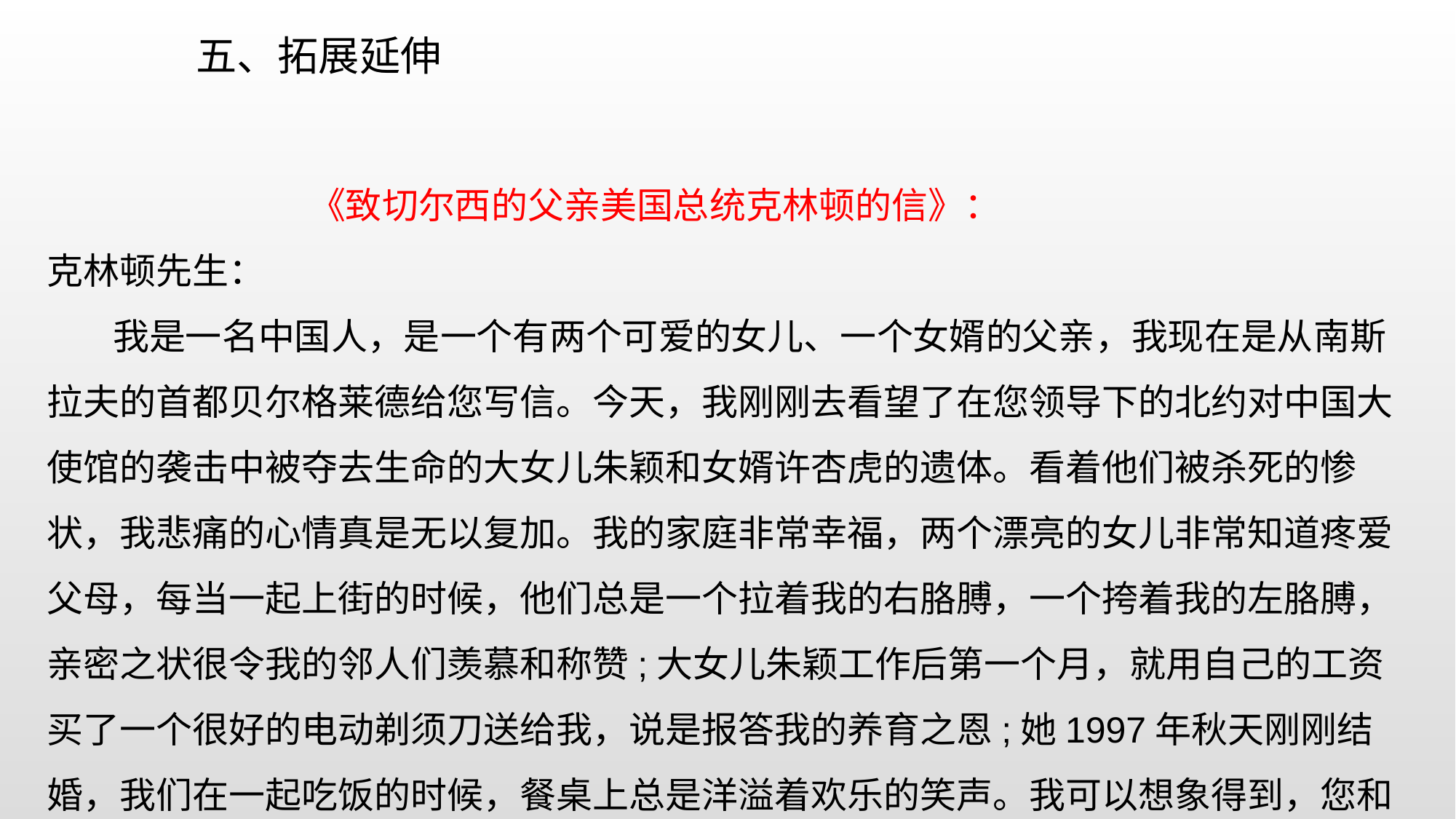

五、拓展延伸

                               《致切尔西的父亲美国总统克林顿的信》：
克林顿先生：
       我是一名中国人，是一个有两个可爱的女儿、一个女婿的父亲，我现在是从南斯拉夫的首都贝尔格莱德给您写信。今天，我刚刚去看望了在您领导下的北约对中国大使馆的袭击中被夺去生命的大女儿朱颖和女婿许杏虎的遗体。看着他们被杀死的惨状，我悲痛的心情真是无以复加。我的家庭非常幸福，两个漂亮的女儿非常知道疼爱父母，每当一起上街的时候，他们总是一个拉着我的右胳膊，一个挎着我的左胳膊，亲密之状很令我的邻人们羡慕和称赞;大女儿朱颖工作后第一个月，就用自己的工资买了一个很好的电动剃须刀送给我，说是报答我的养育之恩;她1997年秋天刚刚结婚，我们在一起吃饭的时候，餐桌上总是洋溢着欢乐的笑声。我可以想象得到，您和您的夫人、